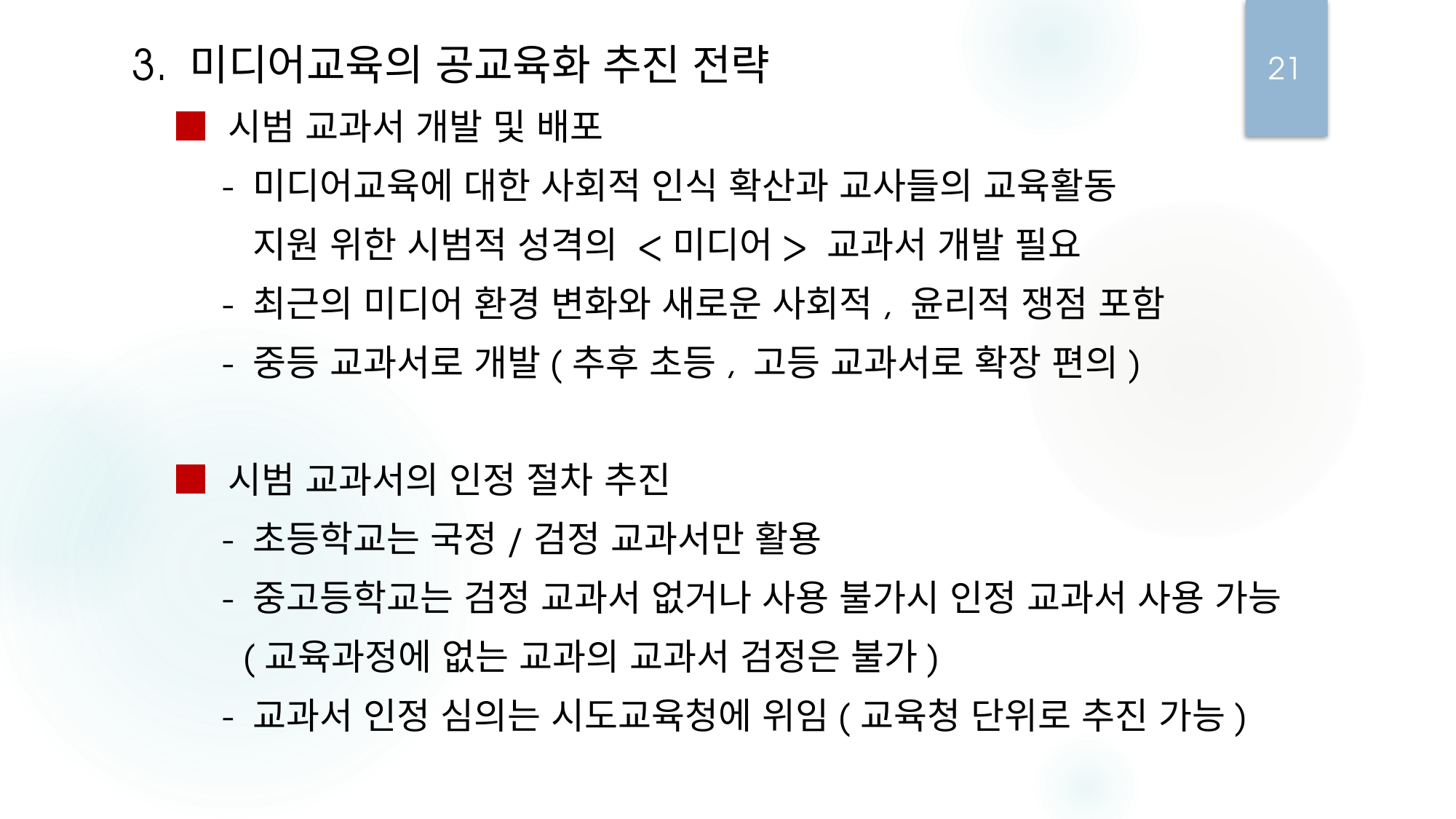

3. 미디어교육의 공교육화 추진 전략
    ■ 시범 교과서 개발 및 배포
         - 미디어교육에 대한 사회적 인식 확산과 교사들의 교육활동
           지원 위한 시범적 성격의 <미디어> 교과서 개발 필요
         - 최근의 미디어 환경 변화와 새로운 사회적, 윤리적 쟁점 포함
         - 중등 교과서로 개발(추후 초등, 고등 교과서로 확장 편의)

    ■ 시범 교과서의 인정 절차 추진
         - 초등학교는 국정/검정 교과서만 활용
         - 중고등학교는 검정 교과서 없거나 사용 불가시 인정 교과서 사용 가능
           (교육과정에 없는 교과의 교과서 검정은 불가)
         - 교과서 인정 심의는 시도교육청에 위임(교육청 단위로 추진 가능)
21